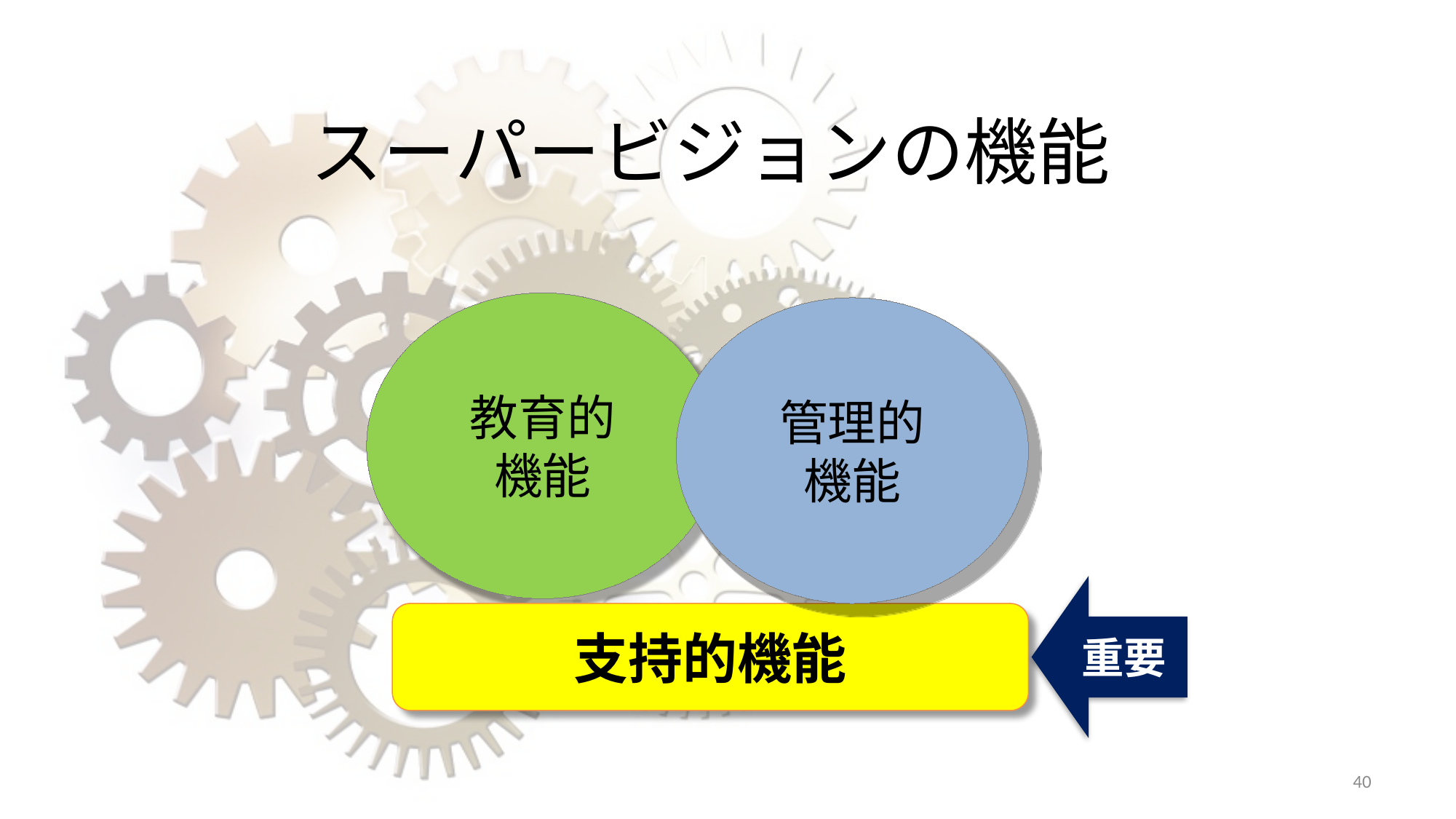

# スーパービジョンの機能
教育的
機能
管理的
機能
重要
支持的機能
40